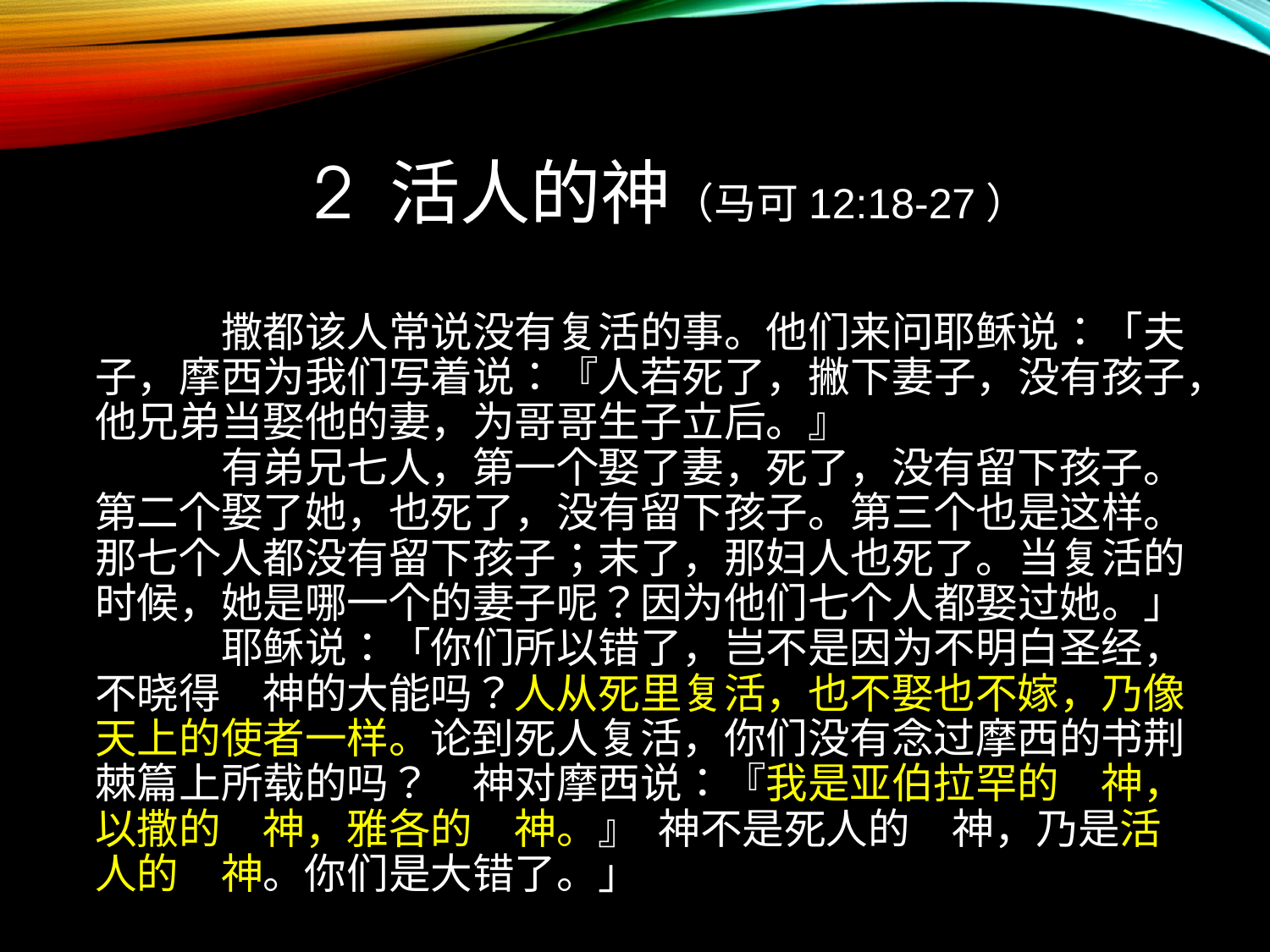

# 2 活人的神（马可12:18-27）
	撒都该人常说没有复活的事。他们来问耶稣说：「夫子，摩西为我们写着说：『人若死了，撇下妻子，没有孩子，他兄弟当娶他的妻，为哥哥生子立后。』
	有弟兄七人，第一个娶了妻，死了，没有留下孩子。第二个娶了她，也死了，没有留下孩子。第三个也是这样。那七个人都没有留下孩子；末了，那妇人也死了。当复活的时候，她是哪一个的妻子呢？因为他们七个人都娶过她。」
	耶稣说：「你们所以错了，岂不是因为不明白圣经，不晓得　神的大能吗？人从死里复活，也不娶也不嫁，乃像天上的使者一样。论到死人复活，你们没有念过摩西的书荆棘篇上所载的吗？　神对摩西说：『我是亚伯拉罕的　神，以撒的　神，雅各的　神。』  神不是死人的　神，乃是活人的　神。你们是大错了。」